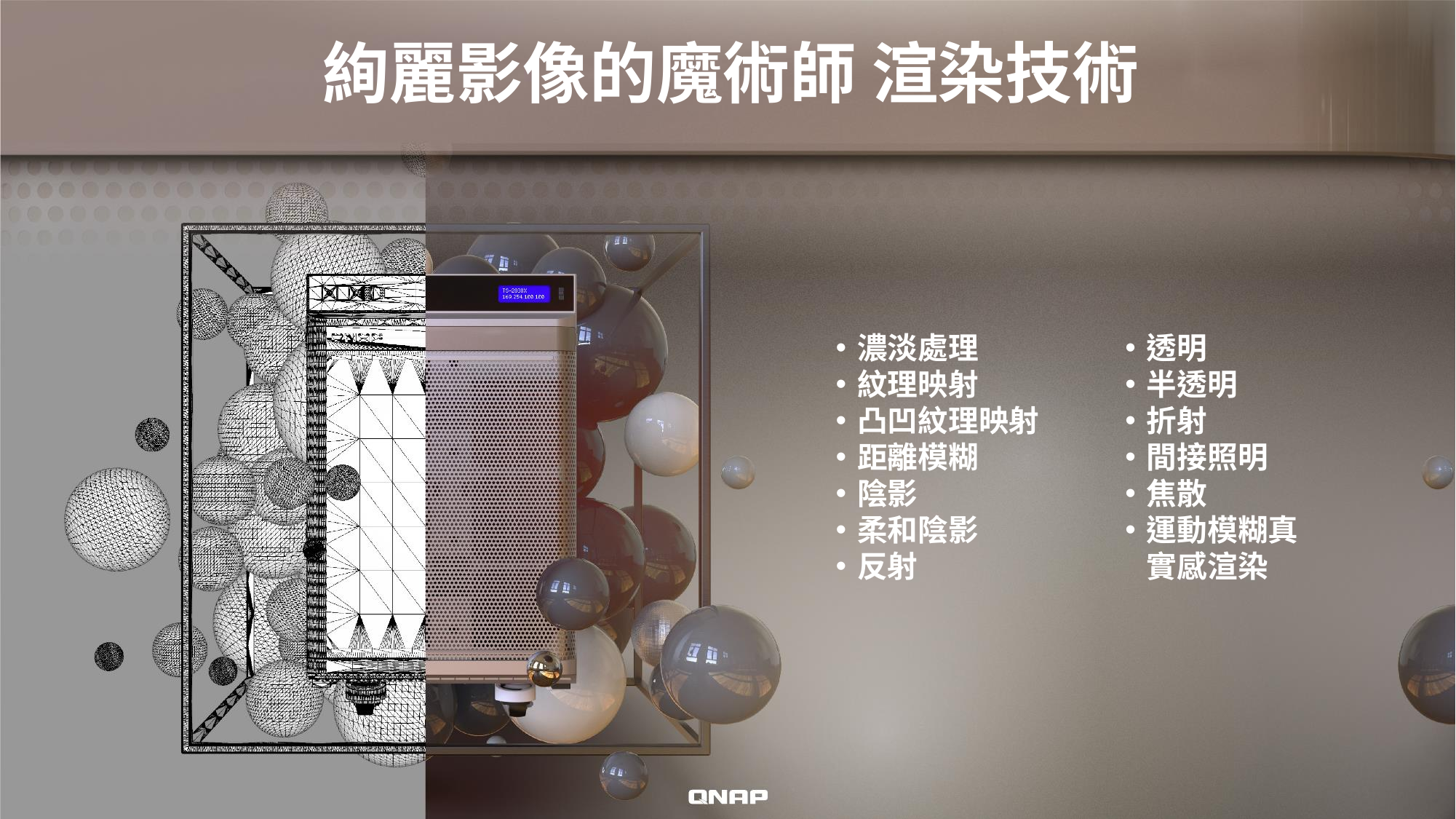

# 絢麗影像的魔術師 渲染技術
濃淡處理
紋理映射
凸凹紋理映射
距離模糊
陰影
柔和陰影
反射

透明
半透明
折射
間接照明
焦散
運動模糊真實感渲染